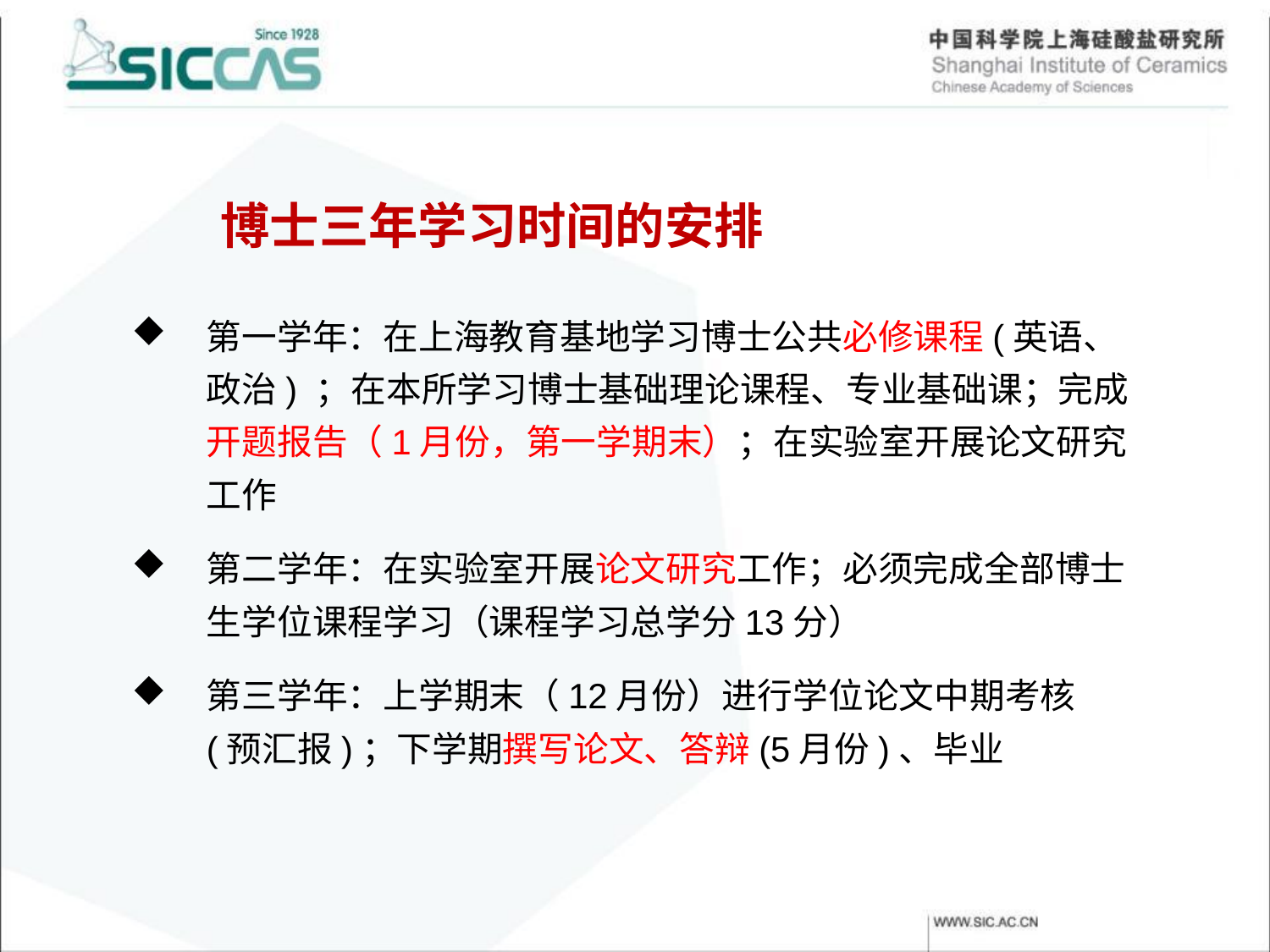

博士三年学习时间的安排
第一学年：在上海教育基地学习博士公共必修课程(英语、政治) ；在本所学习博士基础理论课程、专业基础课；完成开题报告（1月份，第一学期末）；在实验室开展论文研究工作
第二学年：在实验室开展论文研究工作；必须完成全部博士生学位课程学习（课程学习总学分13分）
第三学年：上学期末（12月份）进行学位论文中期考核(预汇报)；下学期撰写论文、答辩(5月份)、毕业